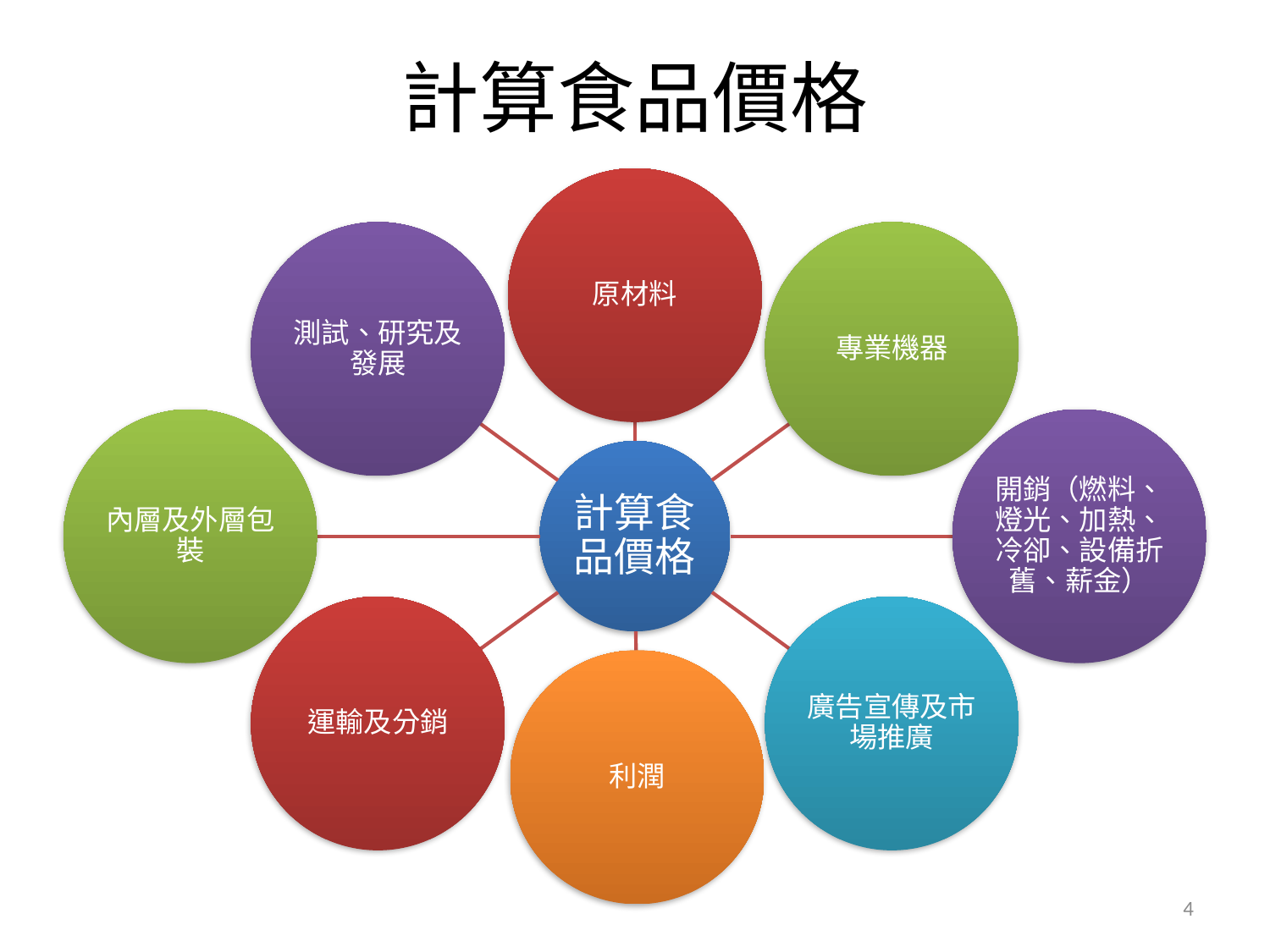

# 計算食品價格
計算食品價格

原材料

專業機器

開銷（燃料、燈光、加熱、冷卻、設備折舊、薪金）

廣告宣傳及市場推廣

利潤

運輸及分銷

內層及外層包裝

測試、研究及發展
4